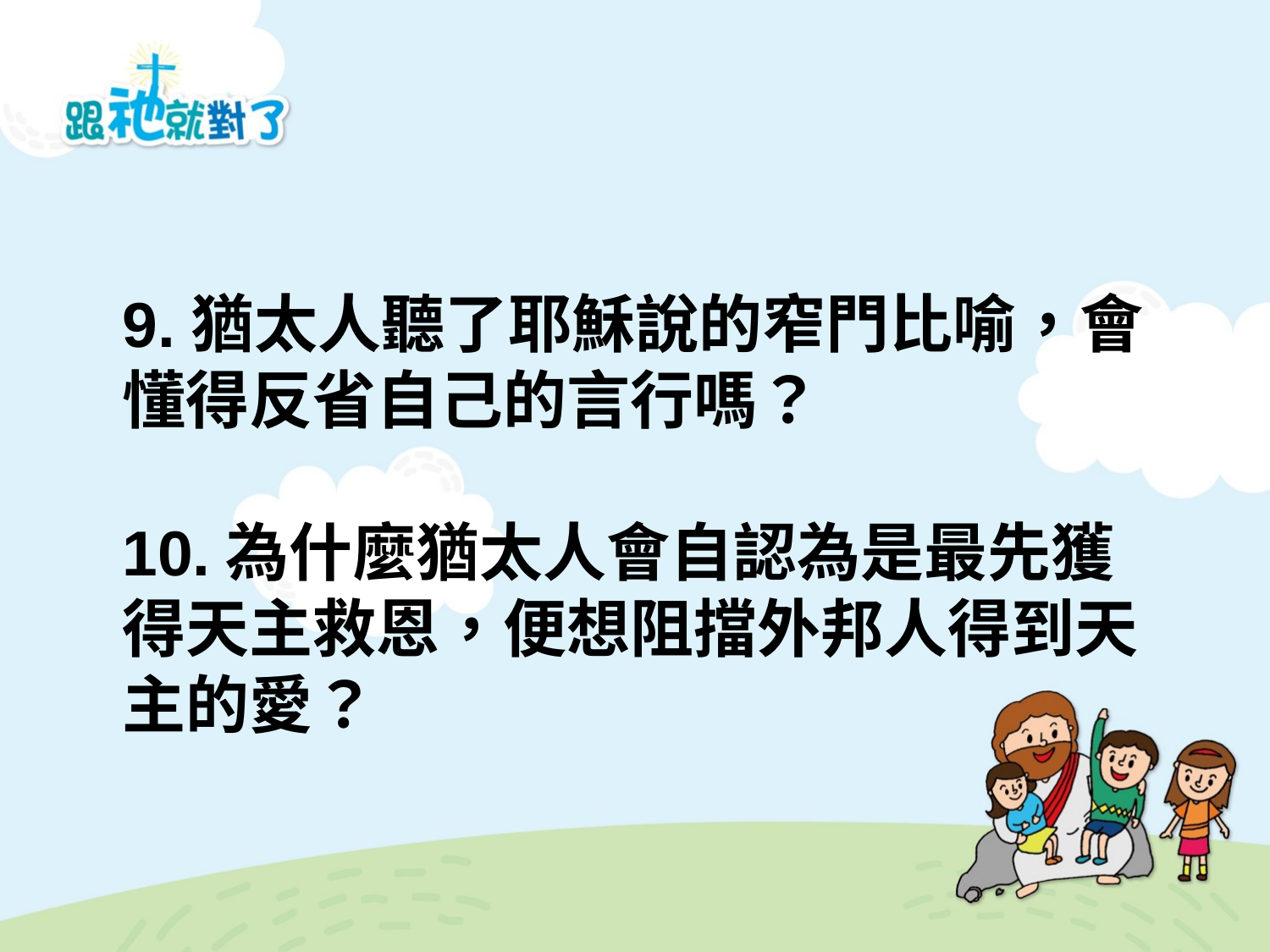

9.猶太人聽了耶穌說的窄門比喻，會懂得反省自己的言行嗎？

10.為什麼猶太人會自認為是最先獲得天主救恩，便想阻擋外邦人得到天主的愛？